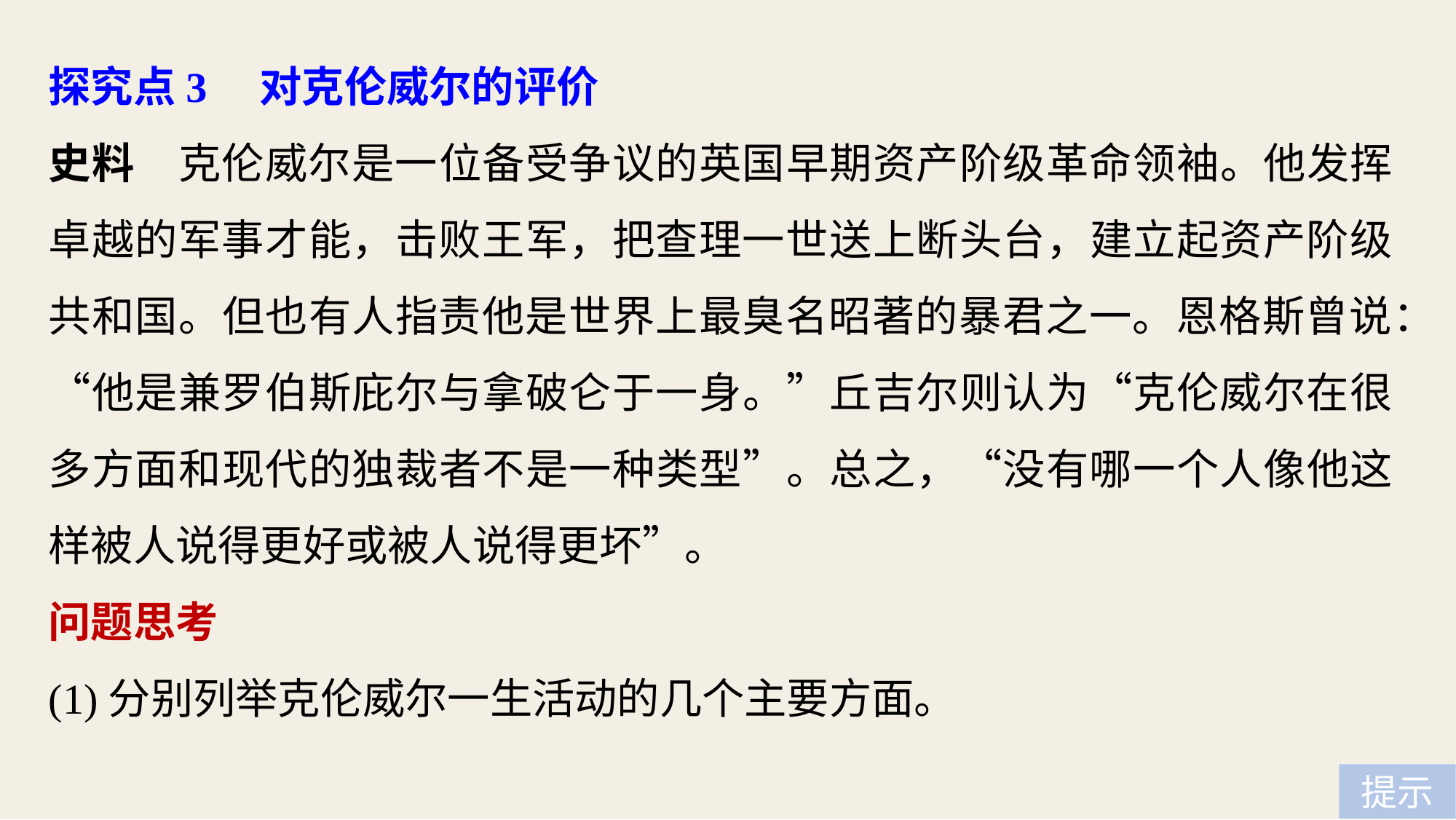

探究点3　对克伦威尔的评价
史料　克伦威尔是一位备受争议的英国早期资产阶级革命领袖。他发挥卓越的军事才能，击败王军，把查理一世送上断头台，建立起资产阶级共和国。但也有人指责他是世界上最臭名昭著的暴君之一。恩格斯曾说：“他是兼罗伯斯庇尔与拿破仑于一身。”丘吉尔则认为“克伦威尔在很多方面和现代的独裁者不是一种类型”。总之，“没有哪一个人像他这样被人说得更好或被人说得更坏”。
问题思考
(1)分别列举克伦威尔一生活动的几个主要方面。
提示